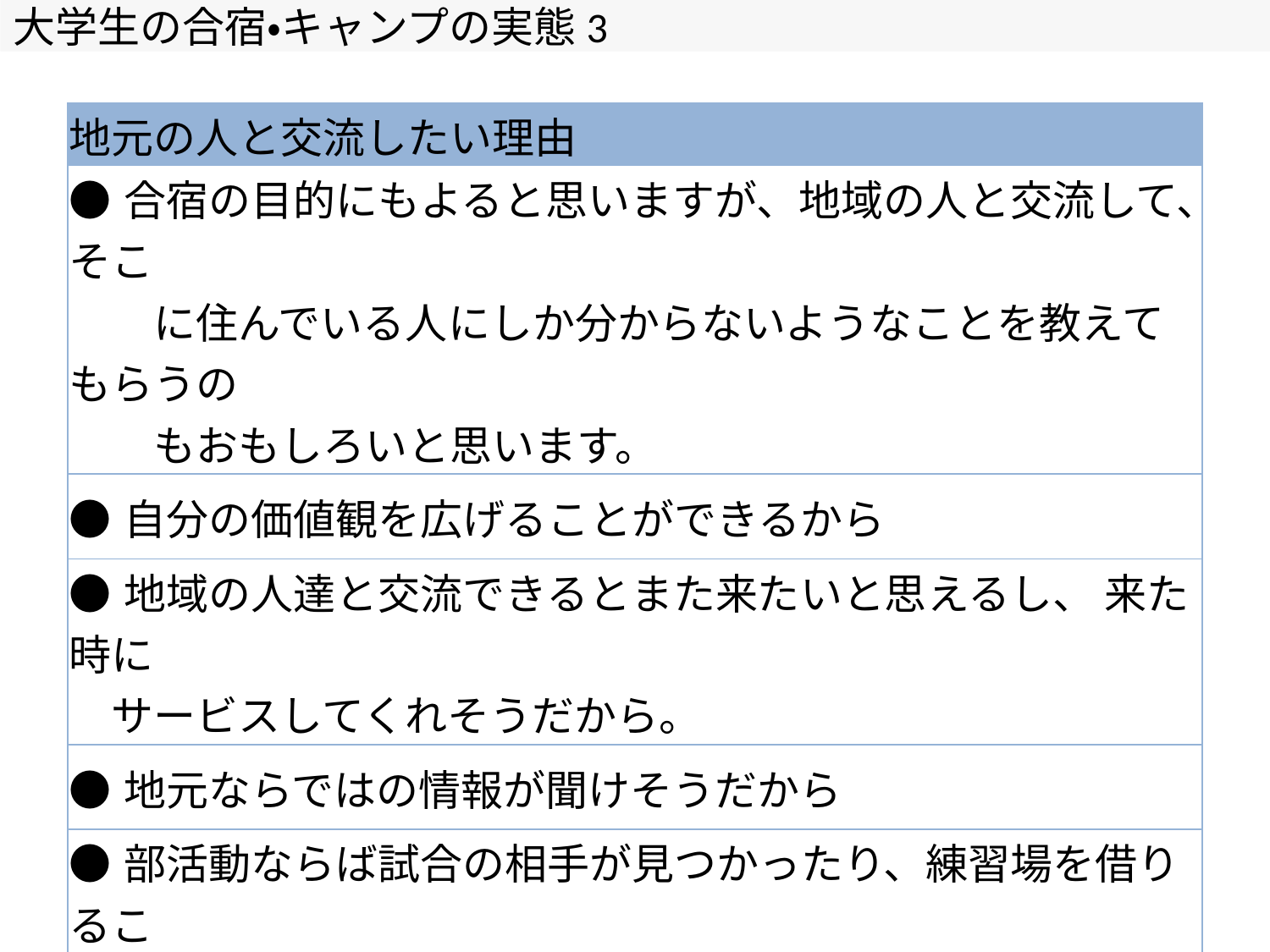

大学生の合宿・キャンプの実態3
| 地元の人と交流したい理由 |
| --- |
| ●合宿の目的にもよると思いますが、地域の人と交流して、そこ 　　に住んでいる人にしか分からないようなことを教えてもらうの 　　もおもしろいと思います。 |
| ●自分の価値観を広げることができるから |
| ●地域の人達と交流できるとまた来たいと思えるし、 来た時に　 　サービスしてくれそうだから。 |
| ●地元ならではの情報が聞けそうだから |
| ●部活動ならば試合の相手が見つかったり、練習場を借りるこ 　とが出来たり、新しい可能性が広がるかも知れないから |
| ●面白い話が聞けそうだから |
| ●良い経験になると思うから |